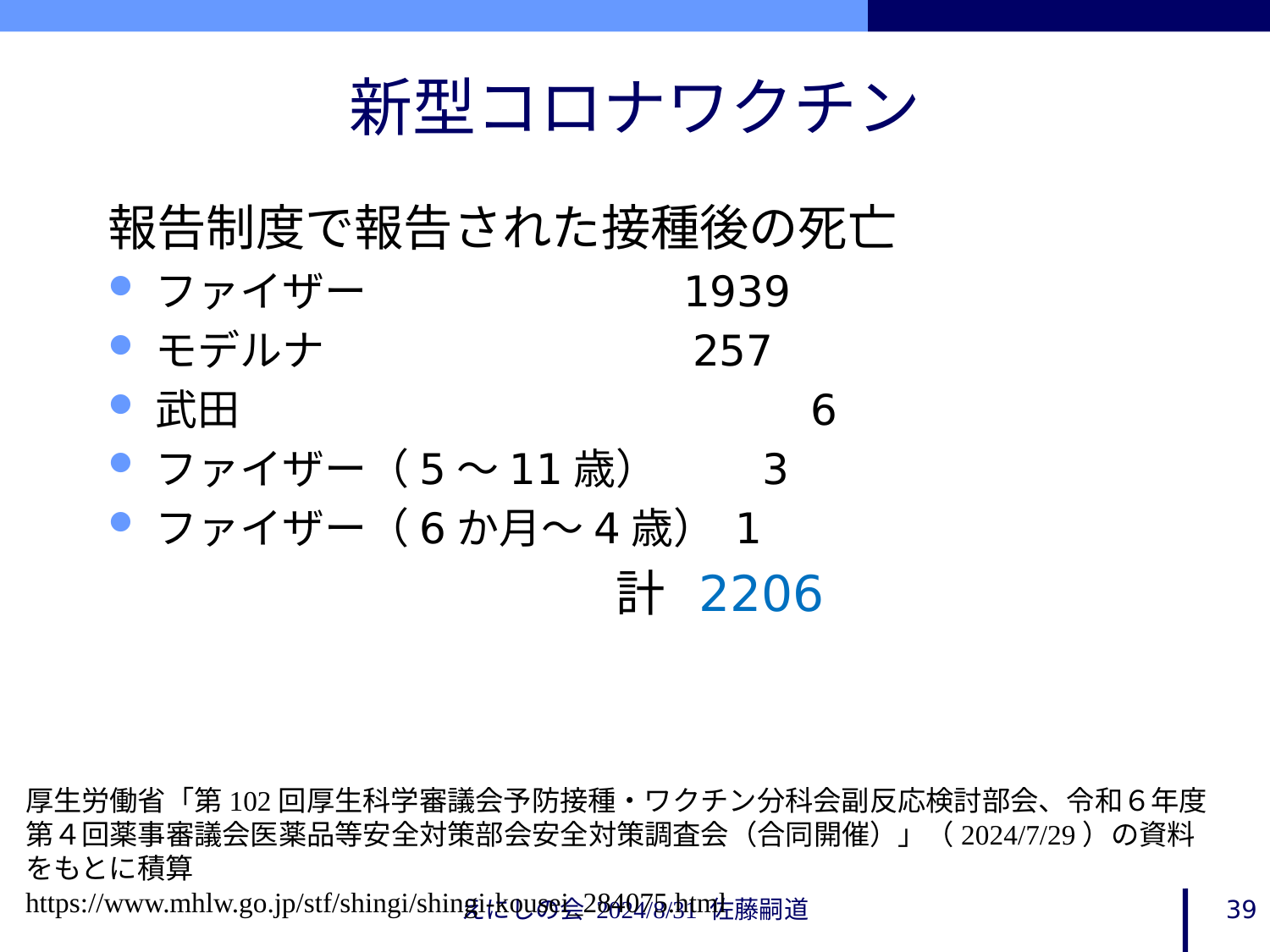

# 新型コロナワクチン
報告制度で報告された接種後の死亡
ファイザー　　　　　　 　1939
モデルナ　　　　　　　　  257
武田　　　　　　　　　　　　　 6
ファイザー（5～11歳）　　 3
ファイザー（6か月～4歳） 1
　　　　　　　　　　　　計  2206

厚生労働省「第102回厚生科学審議会予防接種・ワクチン分科会副反応検討部会、令和６年度第４回薬事審議会医薬品等安全対策部会安全対策調査会（合同開催）」（2024/7/29）の資料をもとに積算
https://www.mhlw.go.jp/stf/shingi/shingi-kousei_284075.html
えにしの会 2024/8/31 佐藤嗣道
39